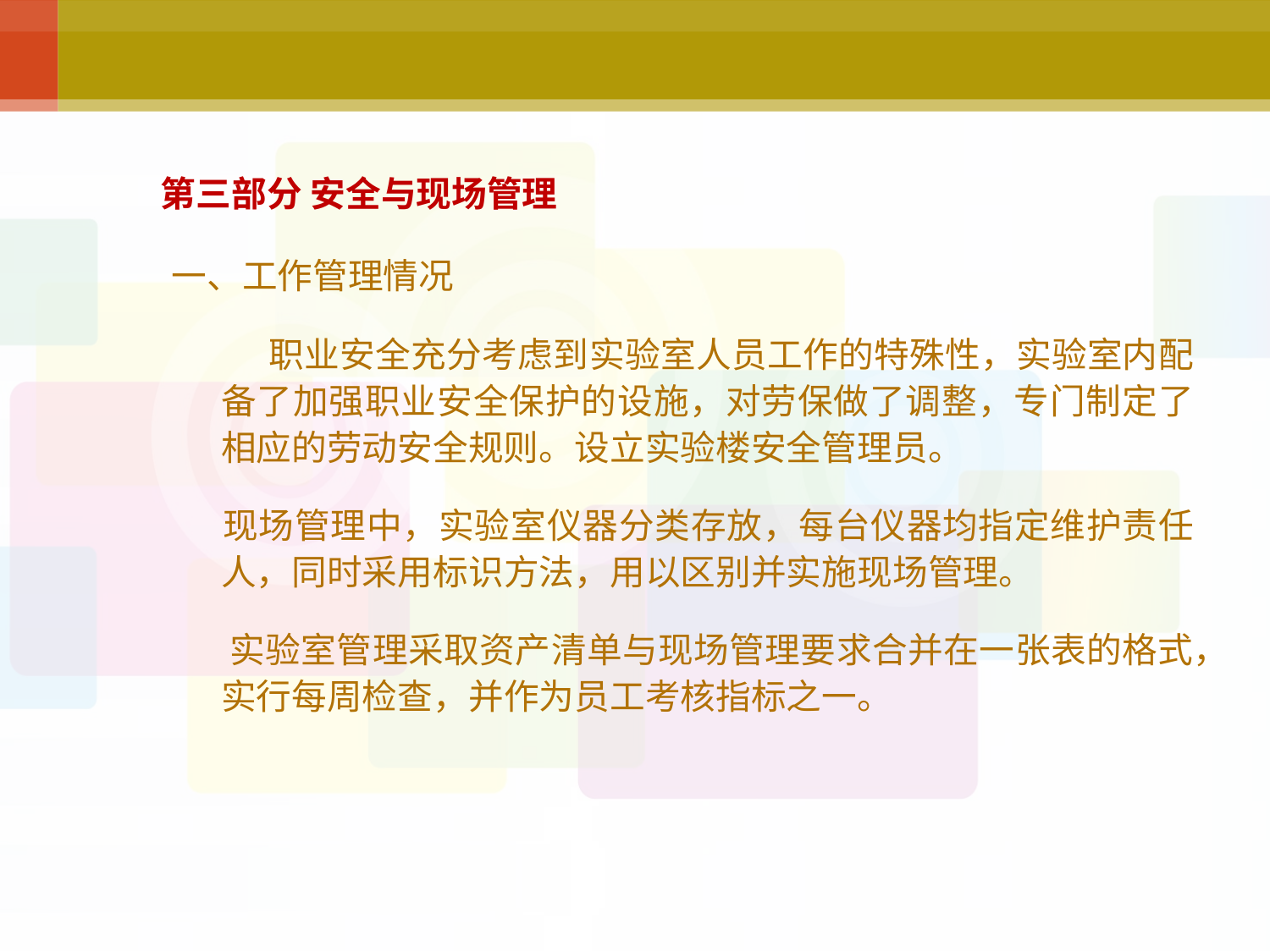

# 第三部分 安全与现场管理
一、工作管理情况
           职业安全充分考虑到实验室人员工作的特殊性，实验室内配备了加强职业安全保护的设施，对劳保做了调整，专门制定了相应的劳动安全规则。设立实验楼安全管理员。
     现场管理中，实验室仪器分类存放，每台仪器均指定维护责任人，同时采用标识方法，用以区别并实施现场管理。
      实验室管理采取资产清单与现场管理要求合并在一张表的格式，实行每周检查，并作为员工考核指标之一。